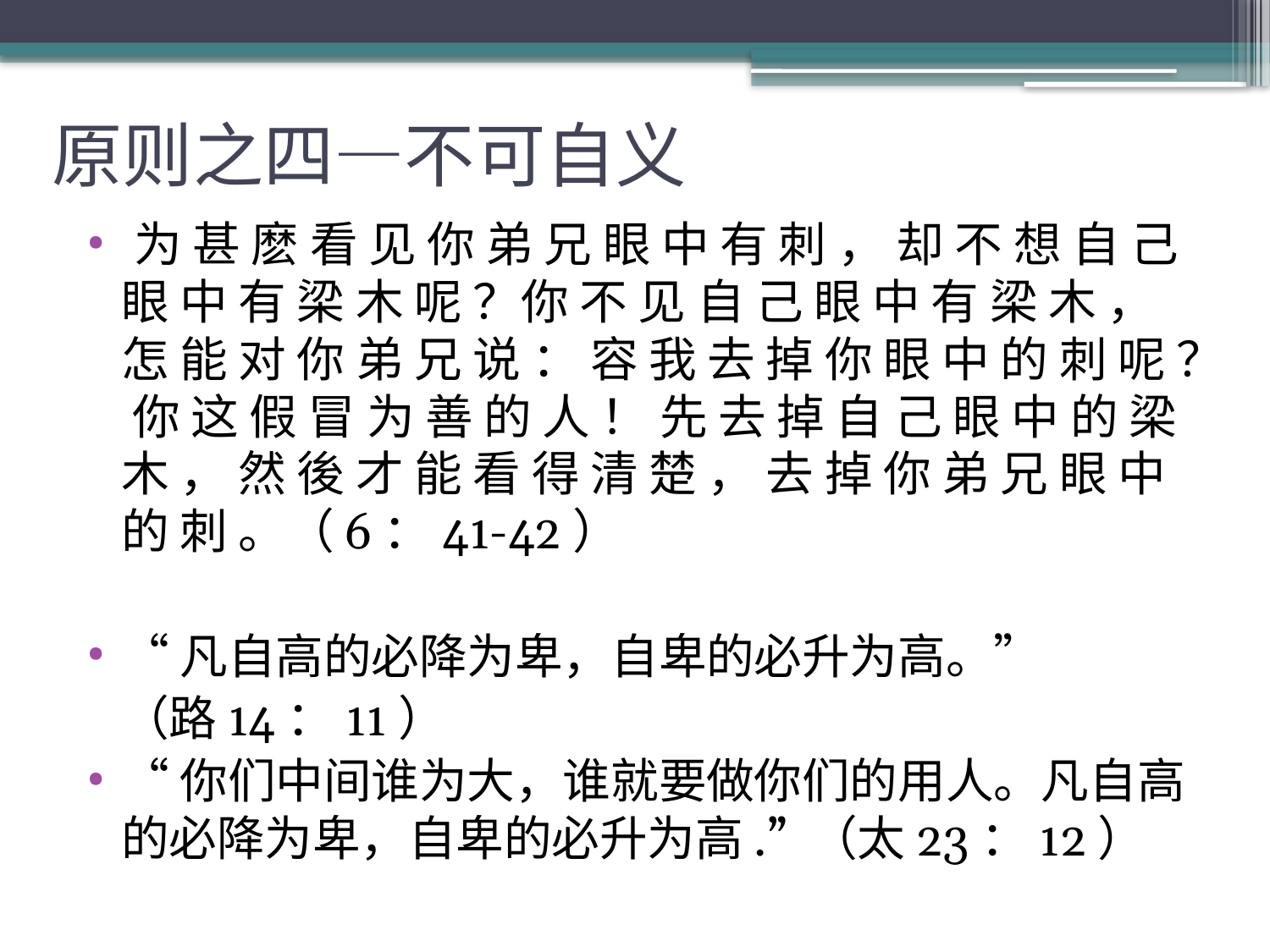

# 原则之四—不可自义
 为 甚 麽 看 见 你 弟 兄 眼 中 有 刺 ， 却 不 想 自 己 眼 中 有 梁 木 呢 ？你 不 见 自 己 眼 中 有 梁 木 ， 怎 能 对 你 弟 兄 说 ： 容 我 去 掉 你 眼 中 的 刺 呢 ？ 你 这 假 冒 为 善 的 人 ！ 先 去 掉 自 己 眼 中 的 梁 木 ， 然 後 才 能 看 得 清 楚 ， 去 掉 你 弟 兄 眼 中 的 刺 。（6：41-42）

“凡自高的必降为卑，自卑的必升为高。”
						（路14：11）
“你们中间谁为大，谁就要做你们的用人。凡自高的必降为卑，自卑的必升为高.” （太23：12）